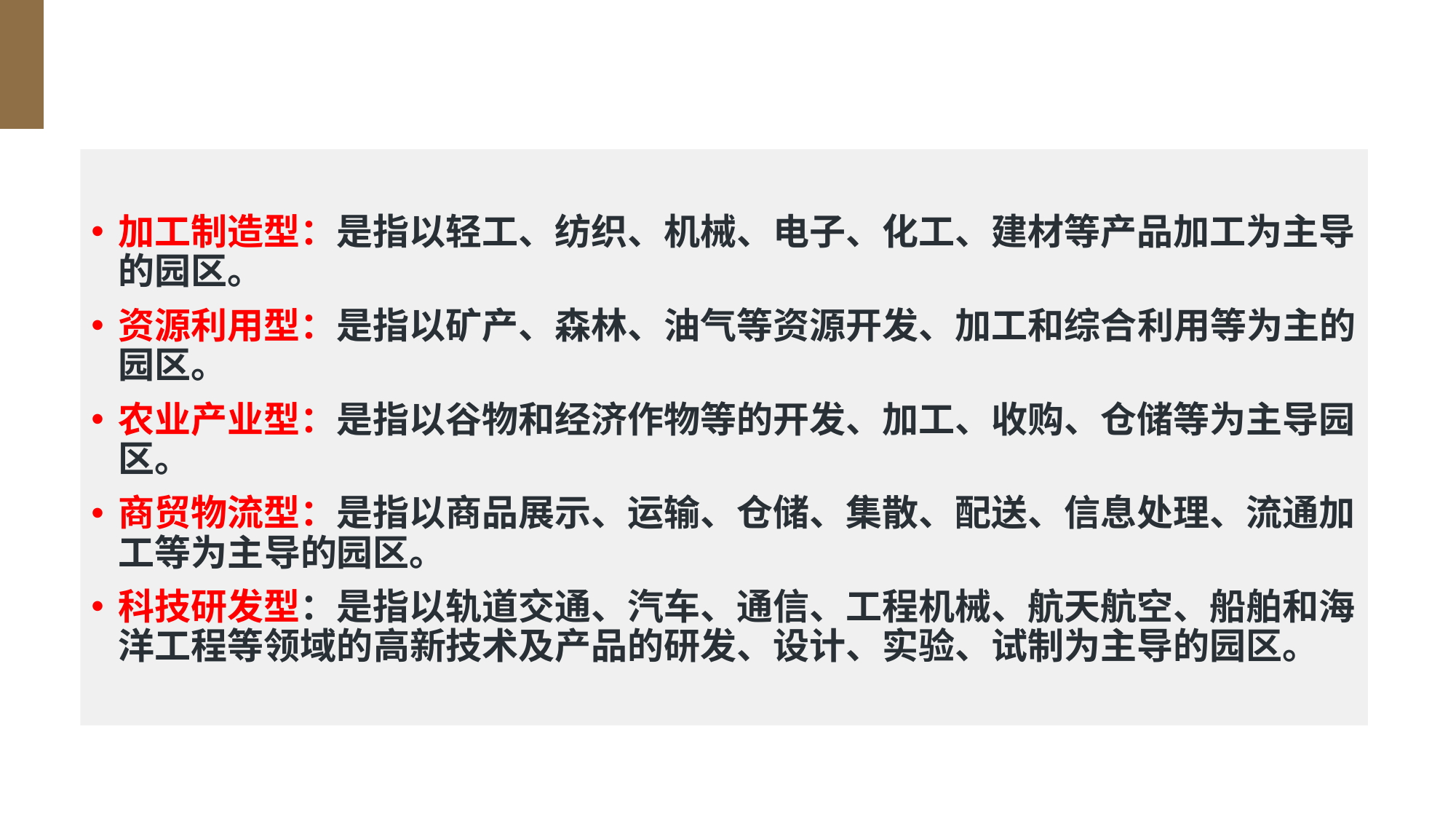

#

加工制造型：是指以轻工、纺织、机械、电子、化工、建材等产品加工为主导的园区。
资源利用型：是指以矿产、森林、油气等资源开发、加工和综合利用等为主的园区。
农业产业型：是指以谷物和经济作物等的开发、加工、收购、仓储等为主导园区。
商贸物流型：是指以商品展示、运输、仓储、集散、配送、信息处理、流通加工等为主导的园区。
科技研发型：是指以轨道交通、汽车、通信、工程机械、航天航空、船舶和海洋工程等领域的高新技术及产品的研发、设计、实验、试制为主导的园区。